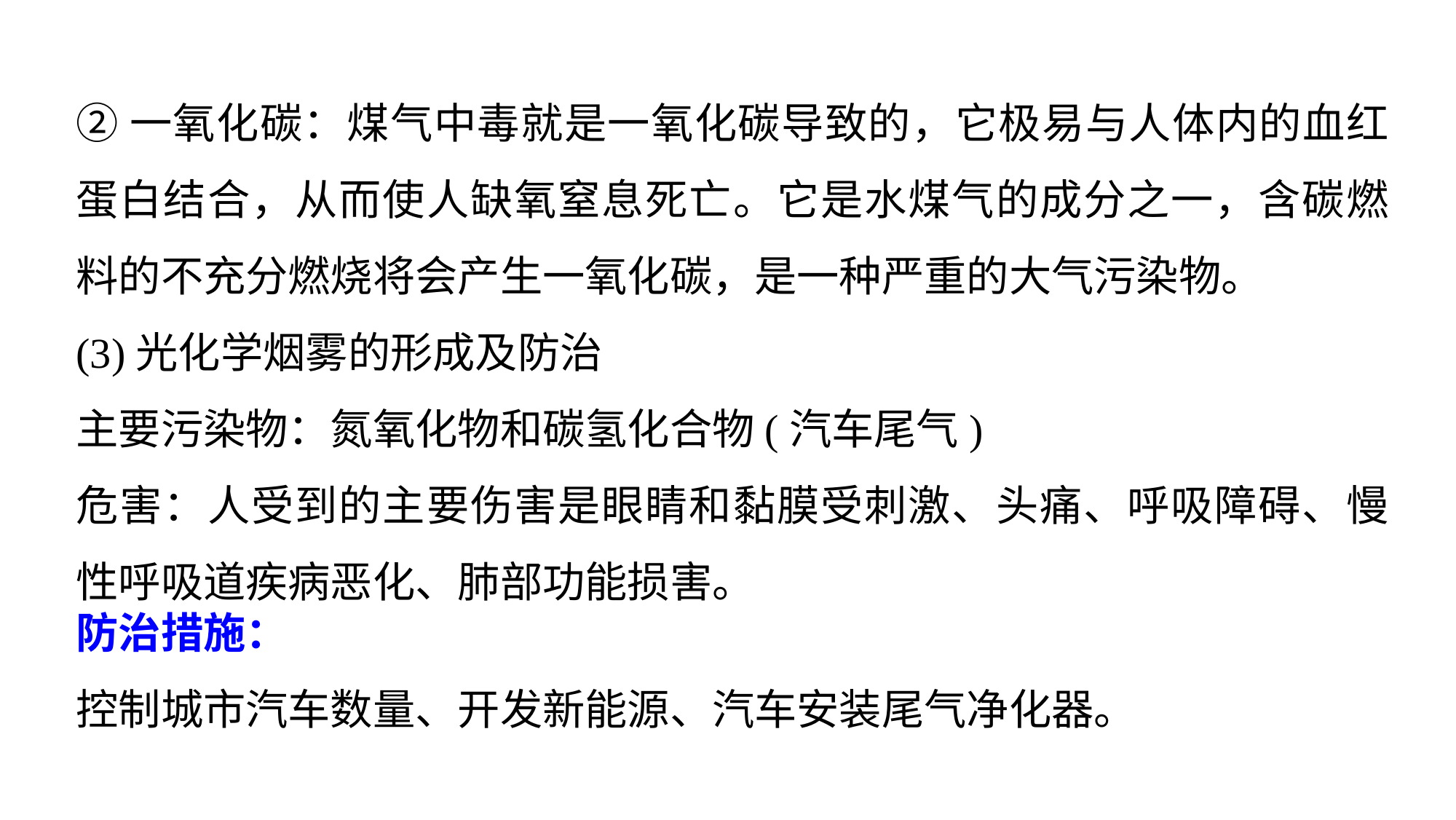

②一氧化碳：煤气中毒就是一氧化碳导致的，它极易与人体内的血红蛋白结合，从而使人缺氧窒息死亡。它是水煤气的成分之一，含碳燃料的不充分燃烧将会产生一氧化碳，是一种严重的大气污染物。
(3)光化学烟雾的形成及防治
主要污染物：氮氧化物和碳氢化合物(汽车尾气)
危害：人受到的主要伤害是眼睛和黏膜受刺激、头痛、呼吸障碍、慢性呼吸道疾病恶化、肺部功能损害。
防治措施：
控制城市汽车数量、开发新能源、汽车安装尾气净化器。